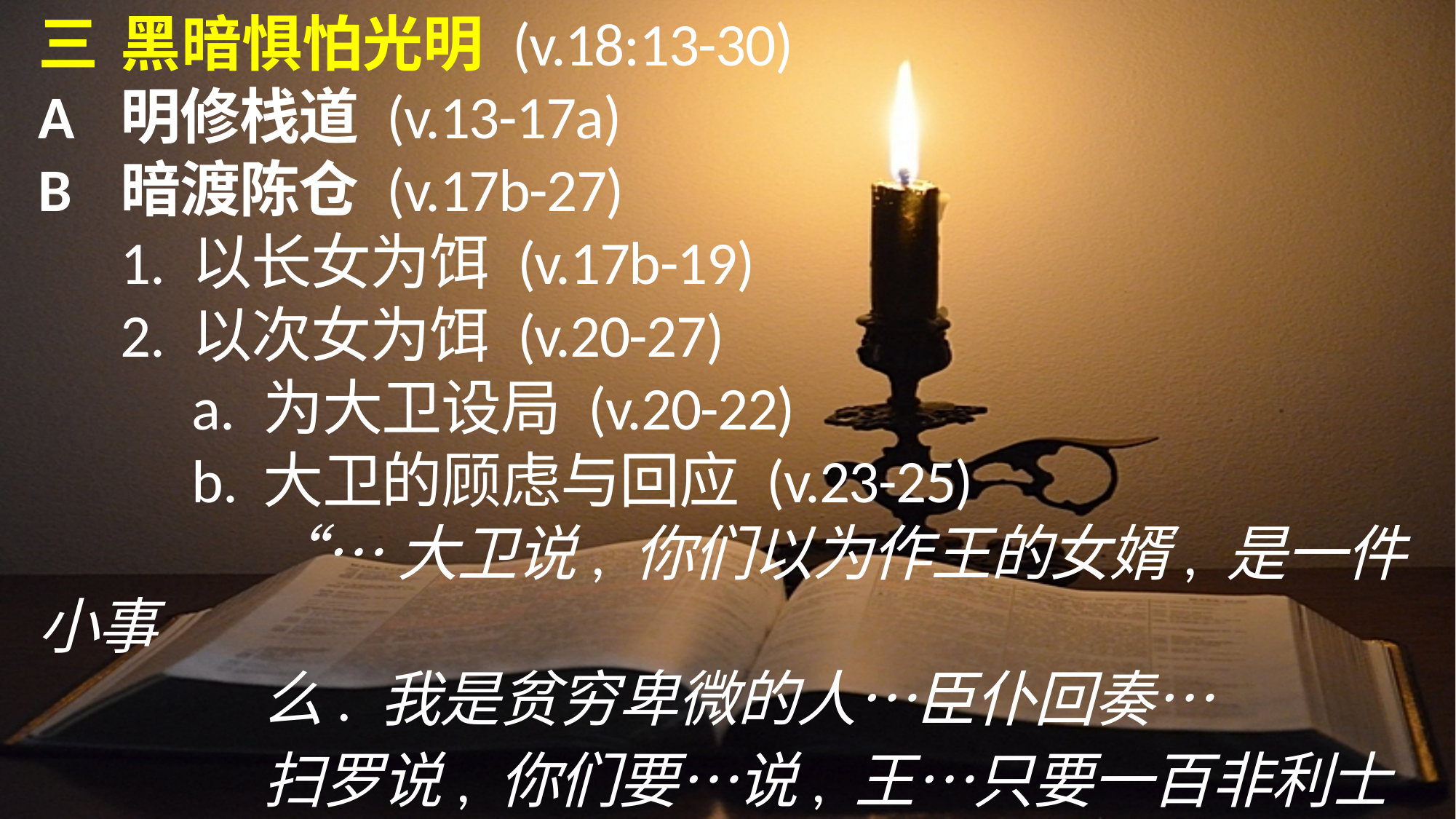

三	黑暗惧怕光明 (v.18:13-30)
A	明修栈道 (v.13-17a)
B	暗渡陈仓 (v.17b-27)
	1.	以长女为饵 (v.17b-19)
	2.	以次女为饵 (v.20-27)
			a.	为大卫设局 (v.20-22)
			b.	大卫的顾虑与回应 (v.23-25)
					“…大卫说, 你们以为作王的女婿, 是一件小事
					么. 我是贫穷卑微的人…臣仆回奏…
					扫罗说, 你们要…说, 王…只要一百非利士人的
					阳皮…意思要	使大卫丧在非利士人的手里.”